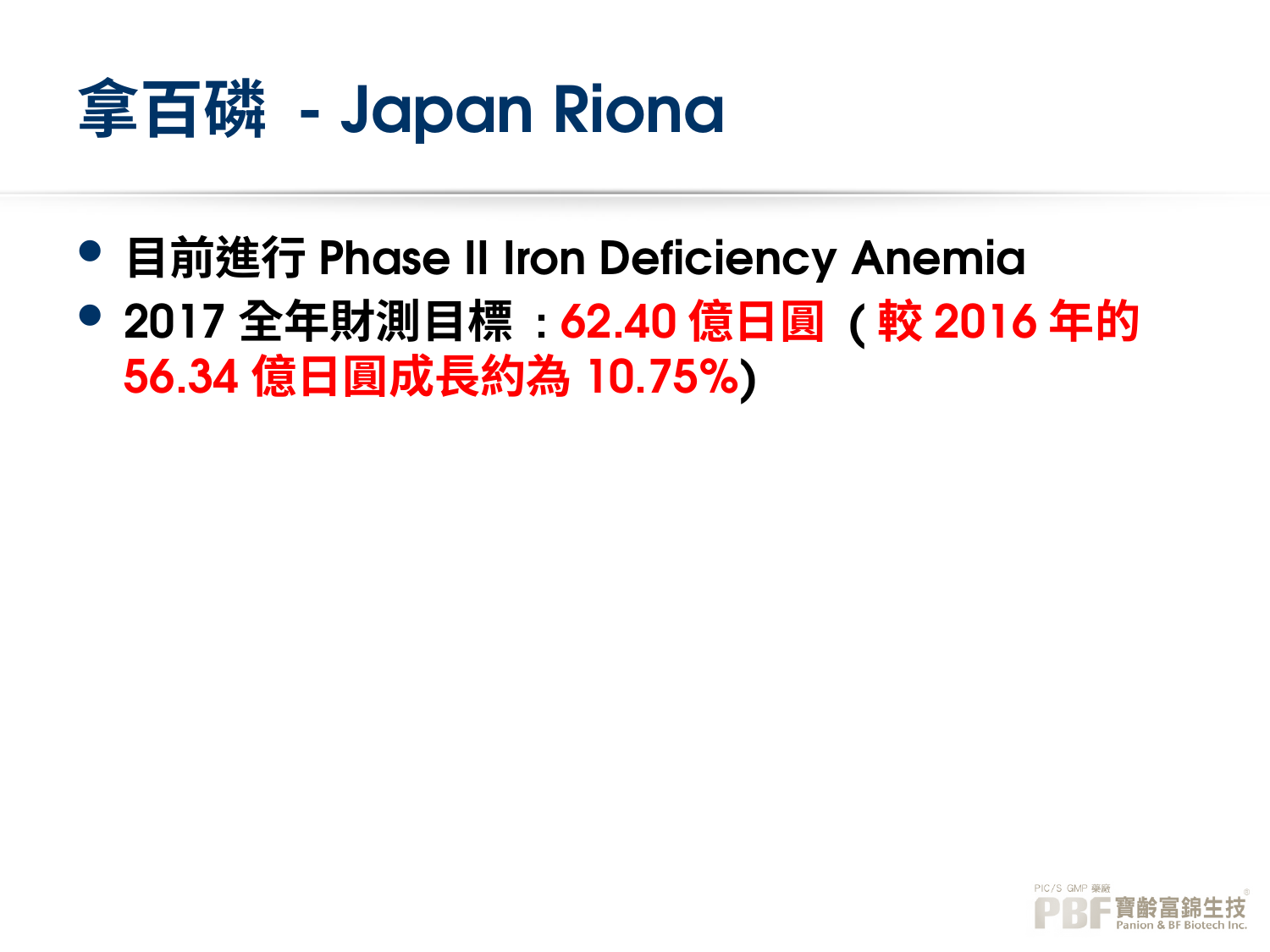

# 拿百磷 - Japan Riona
目前進行Phase II Iron Deficiency Anemia
2017全年財測目標 : 62.40億日圓 (較2016年的56.34億日圓成長約為10.75%)